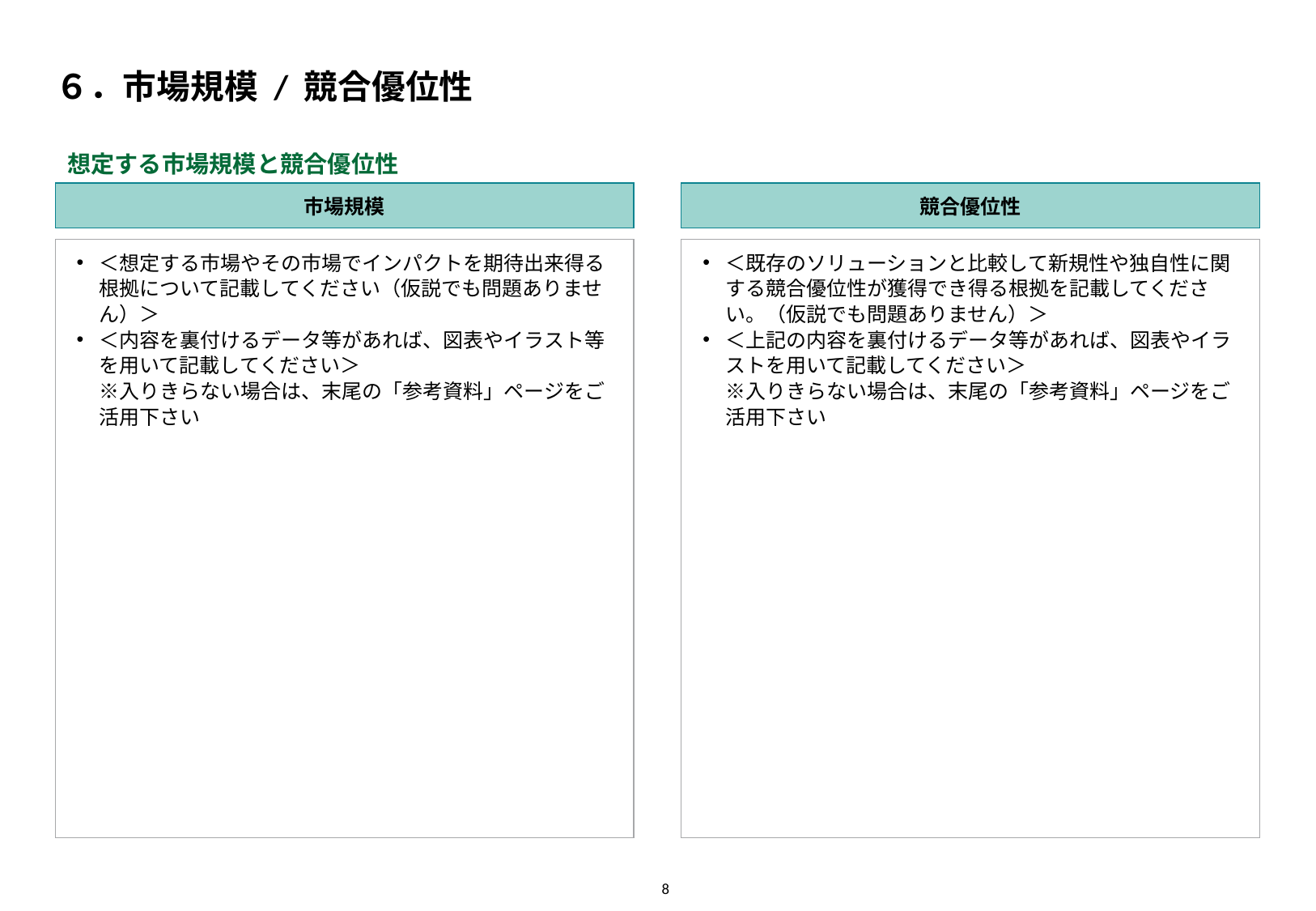

# ６．市場規模 / 競合優位性
想定する市場規模と競合優位性
市場規模
競合優位性
＜想定する市場やその市場でインパクトを期待出来得る根拠について記載してください（仮説でも問題ありません）＞
＜内容を裏付けるデータ等があれば、図表やイラスト等を用いて記載してください＞
※入りきらない場合は、末尾の「参考資料」ページをご活用下さい
＜既存のソリューションと比較して新規性や独自性に関する競合優位性が獲得でき得る根拠を記載してください。（仮説でも問題ありません）＞
＜上記の内容を裏付けるデータ等があれば、図表やイラストを用いて記載してください＞
※入りきらない場合は、末尾の「参考資料」ページをご活用下さい
8